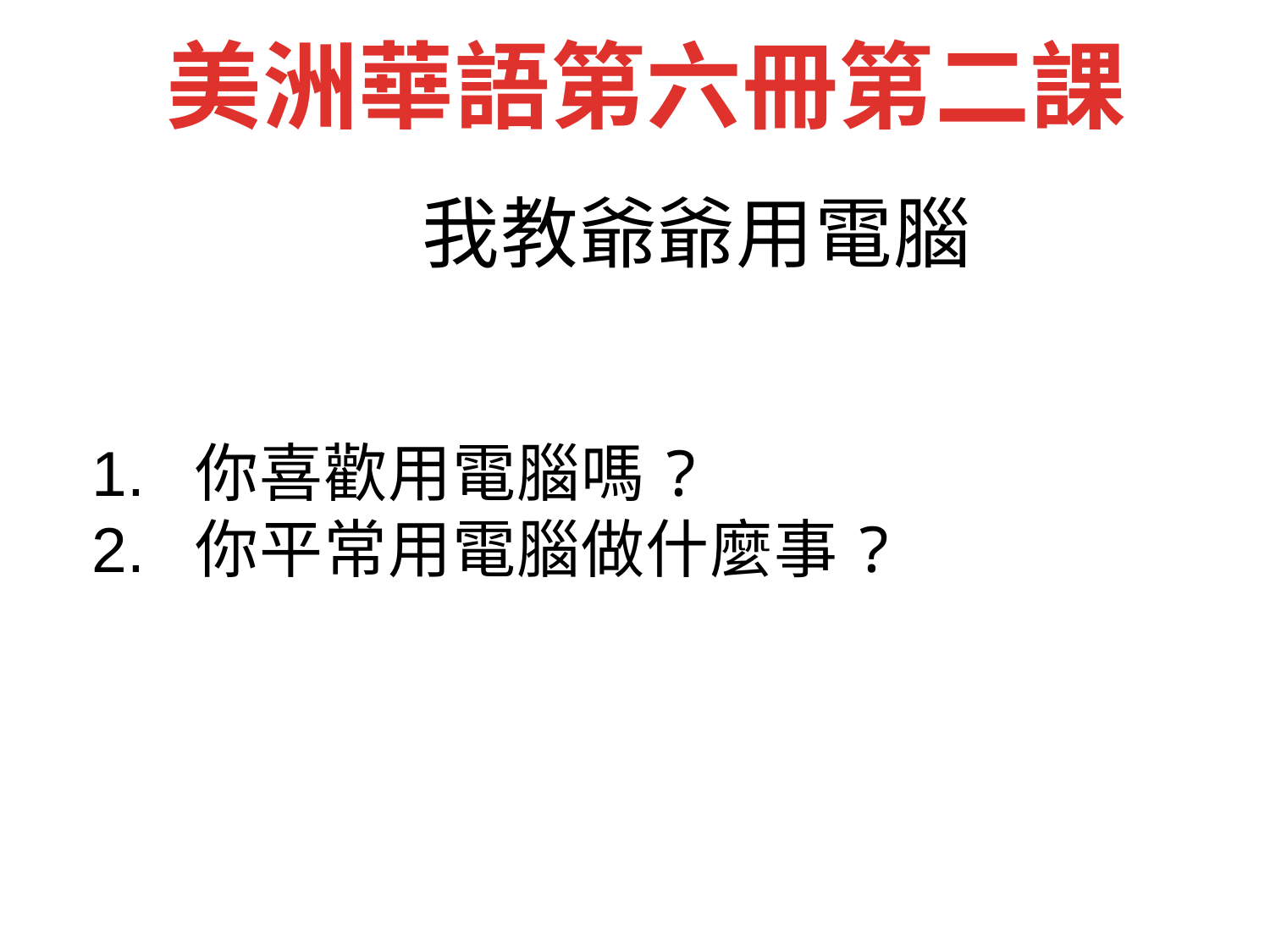

美洲華語第六冊第二課
我教爺爺用電腦
你喜歡用電腦嗎?
你平常用電腦做什麼事?